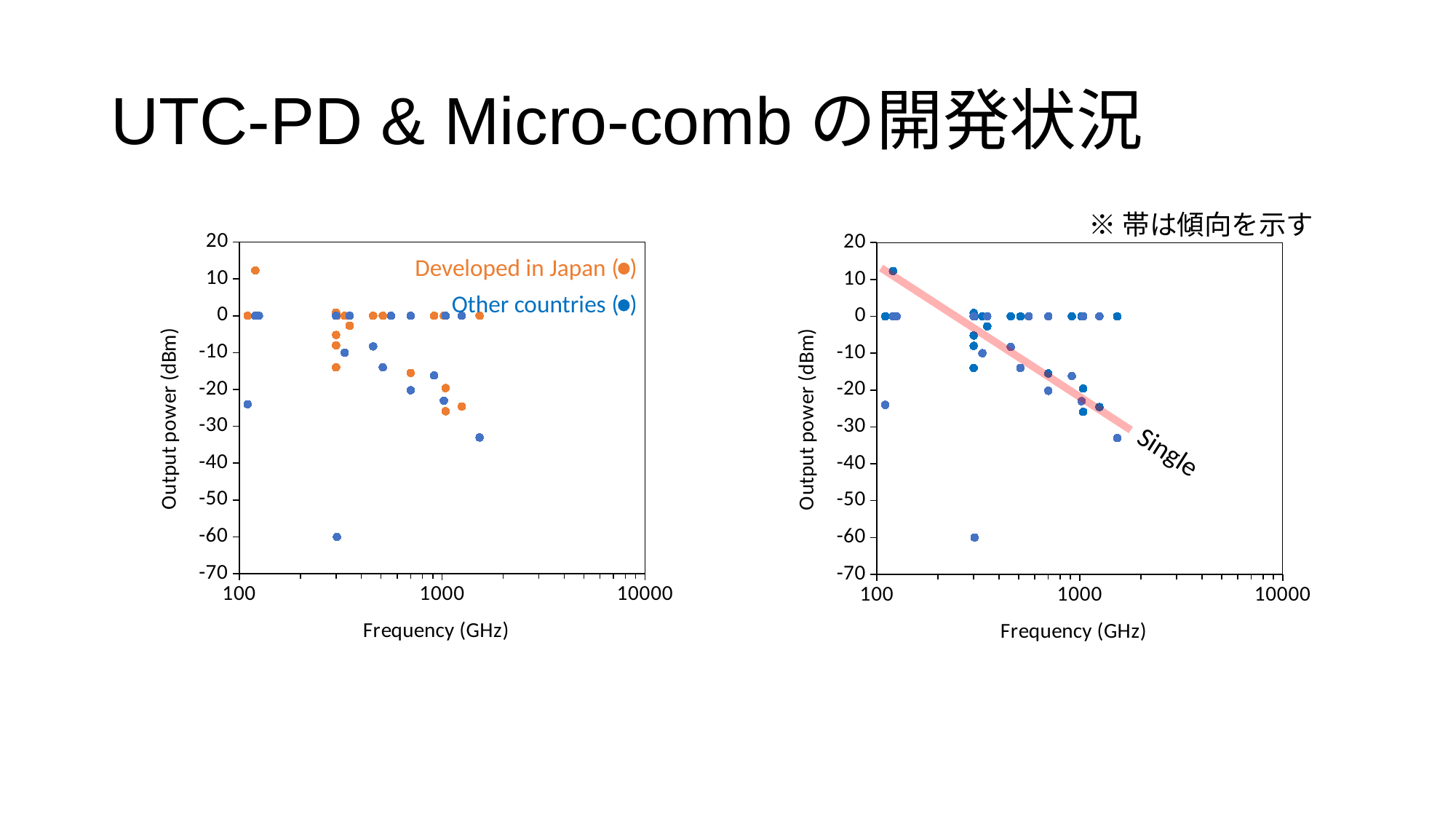

# UTC-PD & Micro-combの開発状況
※帯は傾向を示す

### Chart

| Category | Output power (dBm) (Other countries) | Output power (dBm) (Developed in Japan) |
|---|---|---|

### Chart

| Category | Output power (dBm) (Other countries) | Output power (dBm) (Developed in Japan) |
|---|---|---|
Developed in Japan (  )

Other countries (  )

Single